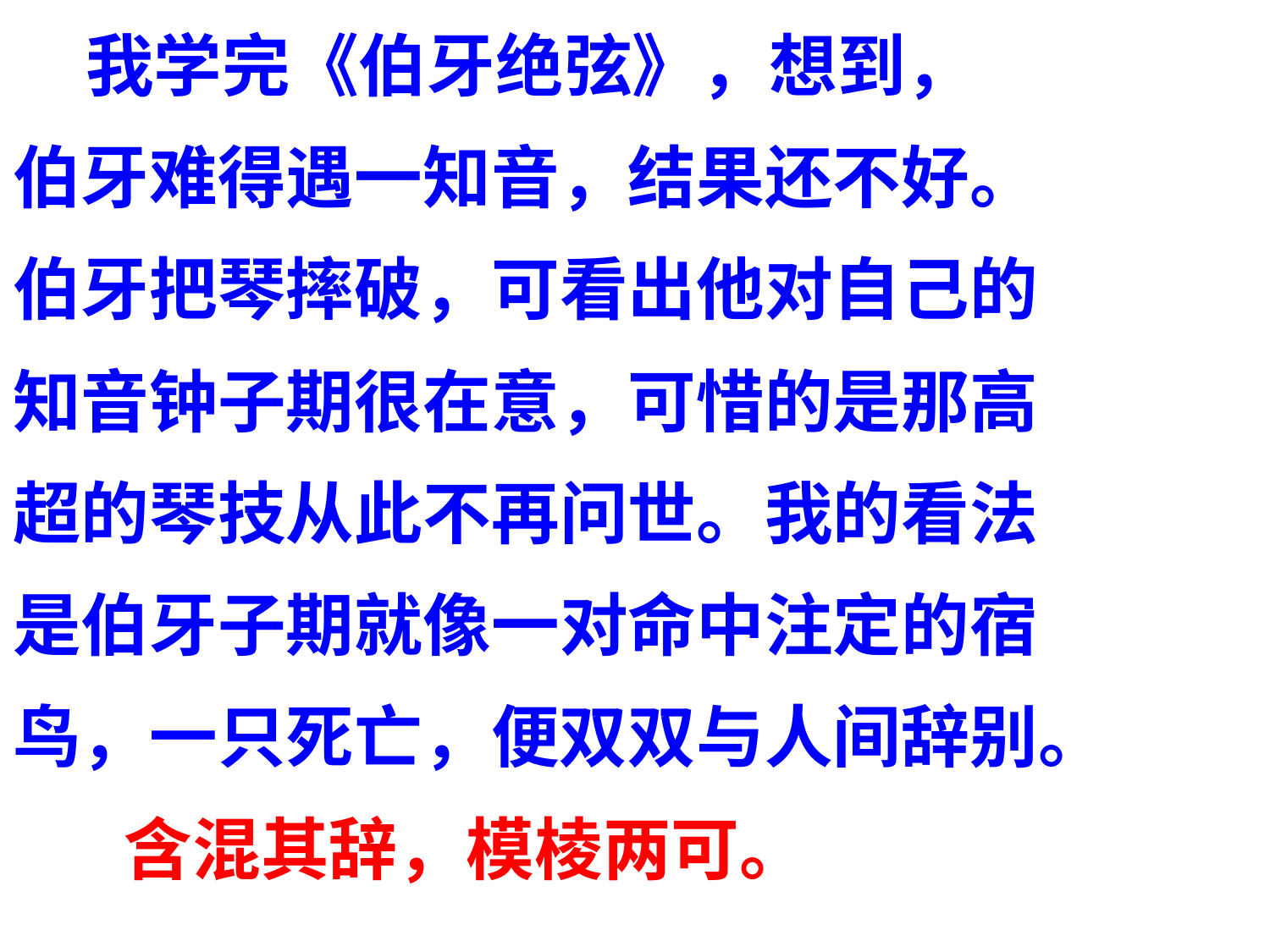

我学完《伯牙绝弦》，想到，
伯牙难得遇一知音，结果还不好。
伯牙把琴摔破，可看出他对自己的
知音钟子期很在意，可惜的是那高
超的琴技从此不再问世。我的看法
是伯牙子期就像一对命中注定的宿
鸟，一只死亡，便双双与人间辞别。
       含混其辞，模棱两可。